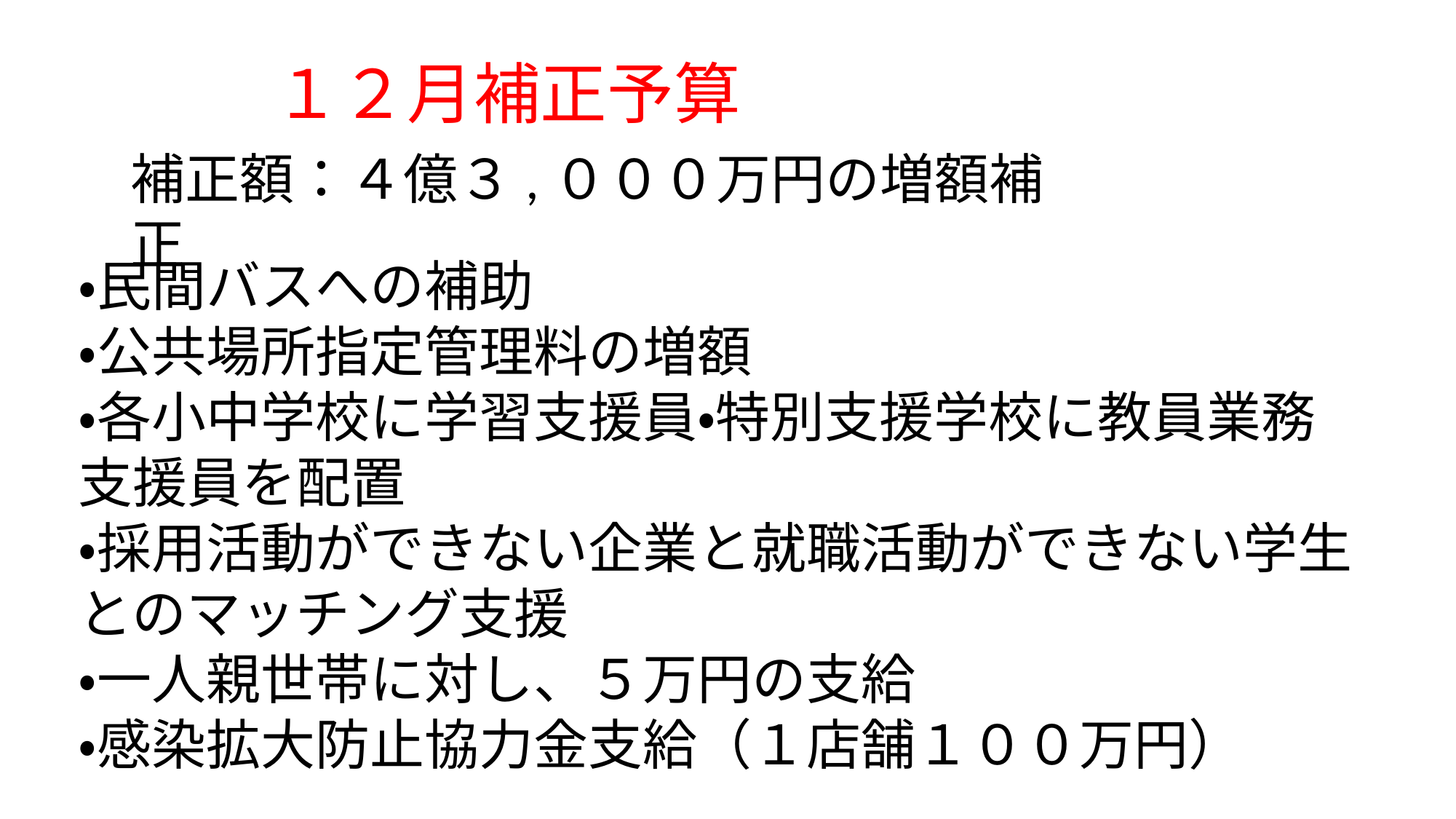

１２月補正予算
補正額：４億３,０００万円の増額補正
・民間バスへの補助
・公共場所指定管理料の増額
・各小中学校に学習支援員・特別支援学校に教員業務支援員を配置
・採用活動ができない企業と就職活動ができない学生とのマッチング支援
・一人親世帯に対し、５万円の支給
・感染拡大防止協力金支給（１店舗１００万円）